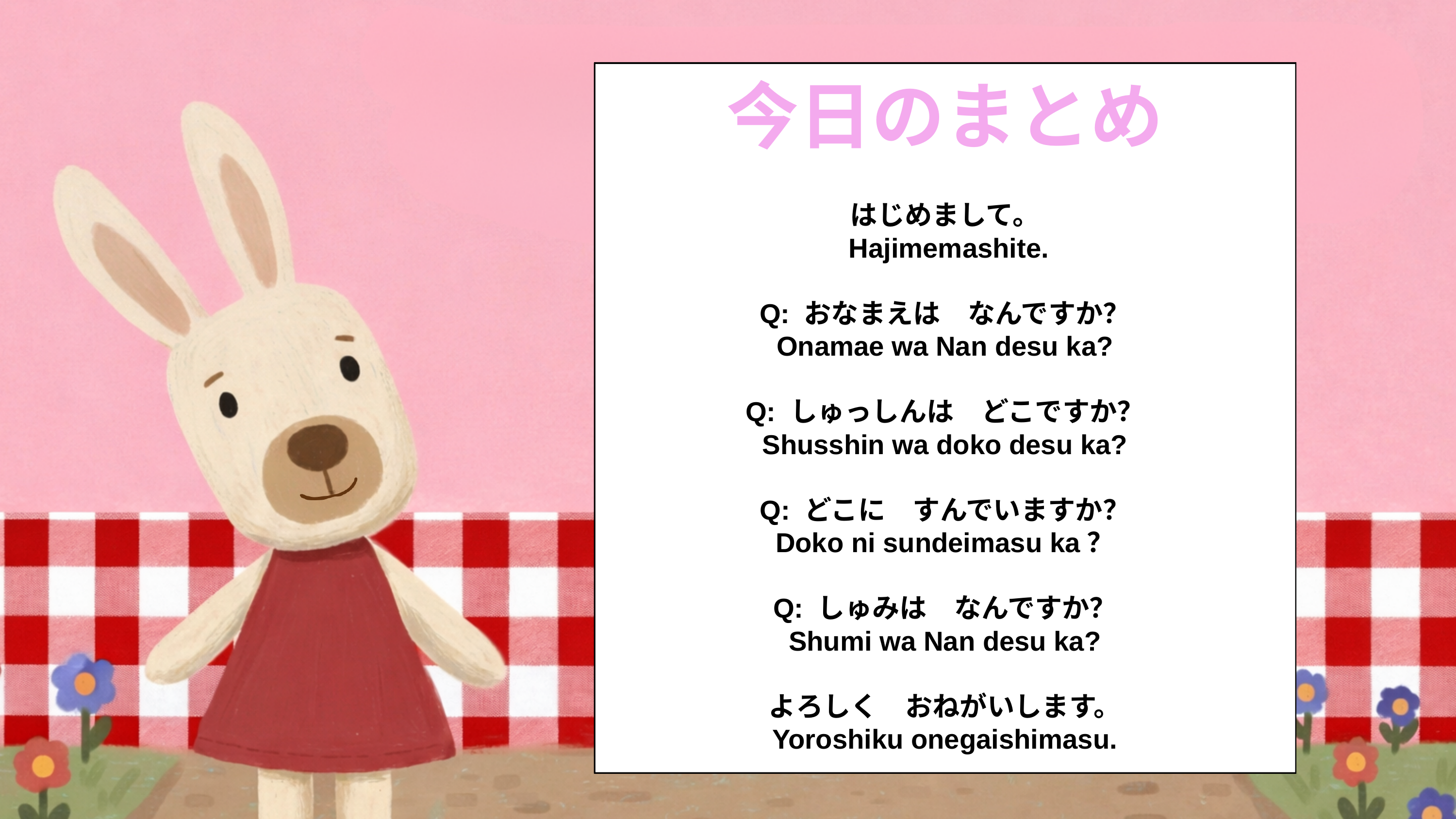

今日のまとめ

はじめまして。
 Hajimemashite.

Q: おなまえは　なんですか？
Onamae wa Nan desu ka?

Q: しゅっしんは　どこですか？
Shusshin wa doko desu ka?

Q: どこに　すんでいますか？
Doko ni sundeimasu ka？

Q: しゅみは　なんですか？
Shumi wa Nan desu ka?

よろしく　おねがいします。
Yoroshiku onegaishimasu.